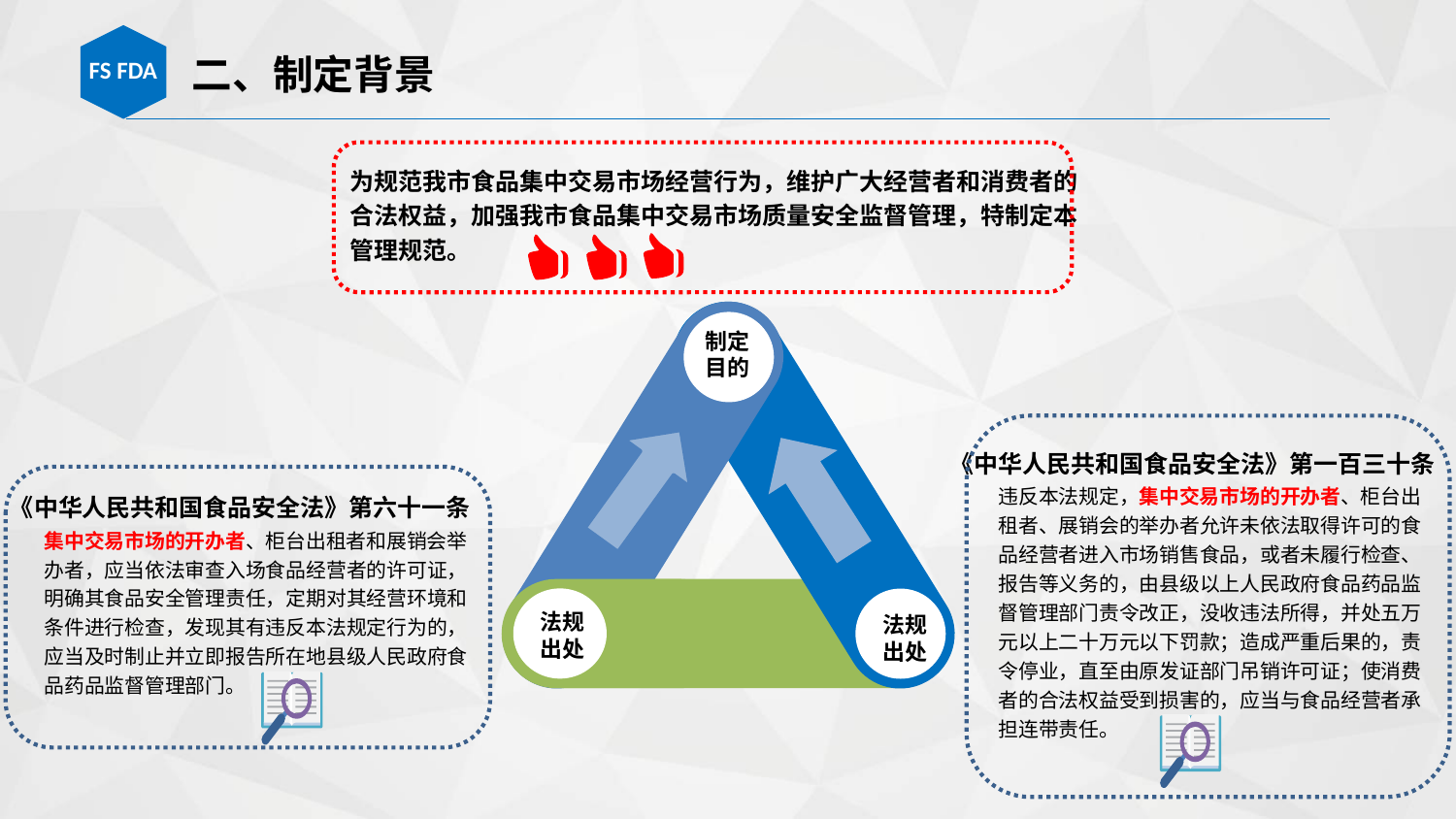

二、制定背景

为规范我市食品集中交易市场经营行为，维护广大经营者和消费者的合法权益，加强我市食品集中交易市场质量安全监督管理，特制定本管理规范。

制定目的

《中华人民共和国食品安全法》第一百三十条
违反本法规定，集中交易市场的开办者、柜台出租者、展销会的举办者允许未依法取得许可的食品经营者进入市场销售食品，或者未履行检查、报告等义务的，由县级以上人民政府食品药品监督管理部门责令改正，没收违法所得，并处五万元以上二十万元以下罚款；造成严重后果的，责令停业，直至由原发证部门吊销许可证；使消费者的合法权益受到损害的，应当与食品经营者承担连带责任。

《中华人民共和国食品安全法》第六十一条
集中交易市场的开办者、柜台出租者和展销会举办者，应当依法审查入场食品经营者的许可证，明确其食品安全管理责任，定期对其经营环境和条件进行检查，发现其有违反本法规定行为的，应当及时制止并立即报告所在地县级人民政府食品药品监督管理部门。
法规出处

法规出处